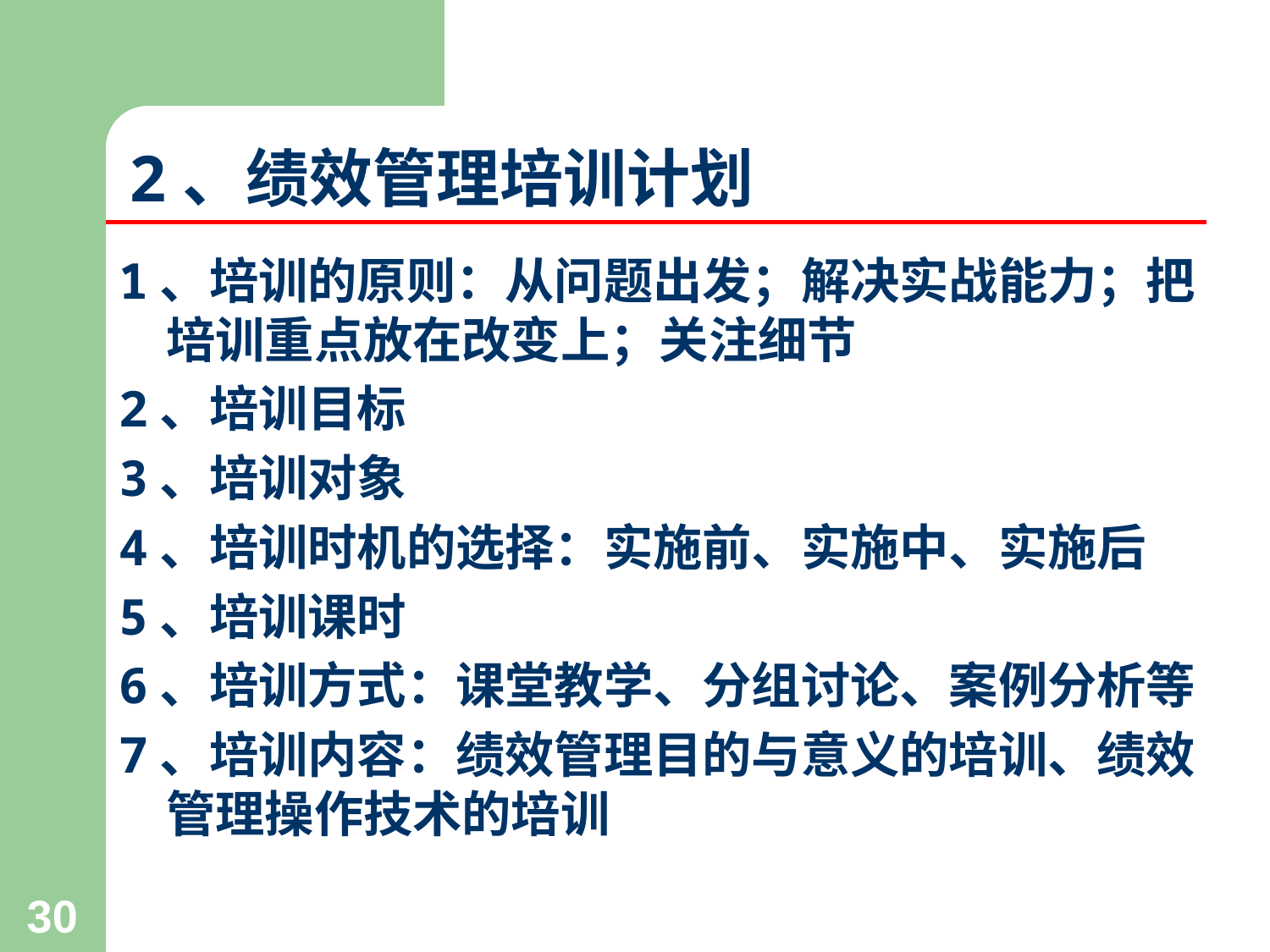

2、绩效管理培训计划
1、培训的原则：从问题出发；解决实战能力；把培训重点放在改变上；关注细节
2、培训目标
3、培训对象
4、培训时机的选择：实施前、实施中、实施后
5、培训课时
6、培训方式：课堂教学、分组讨论、案例分析等
7、培训内容：绩效管理目的与意义的培训、绩效管理操作技术的培训
# 30